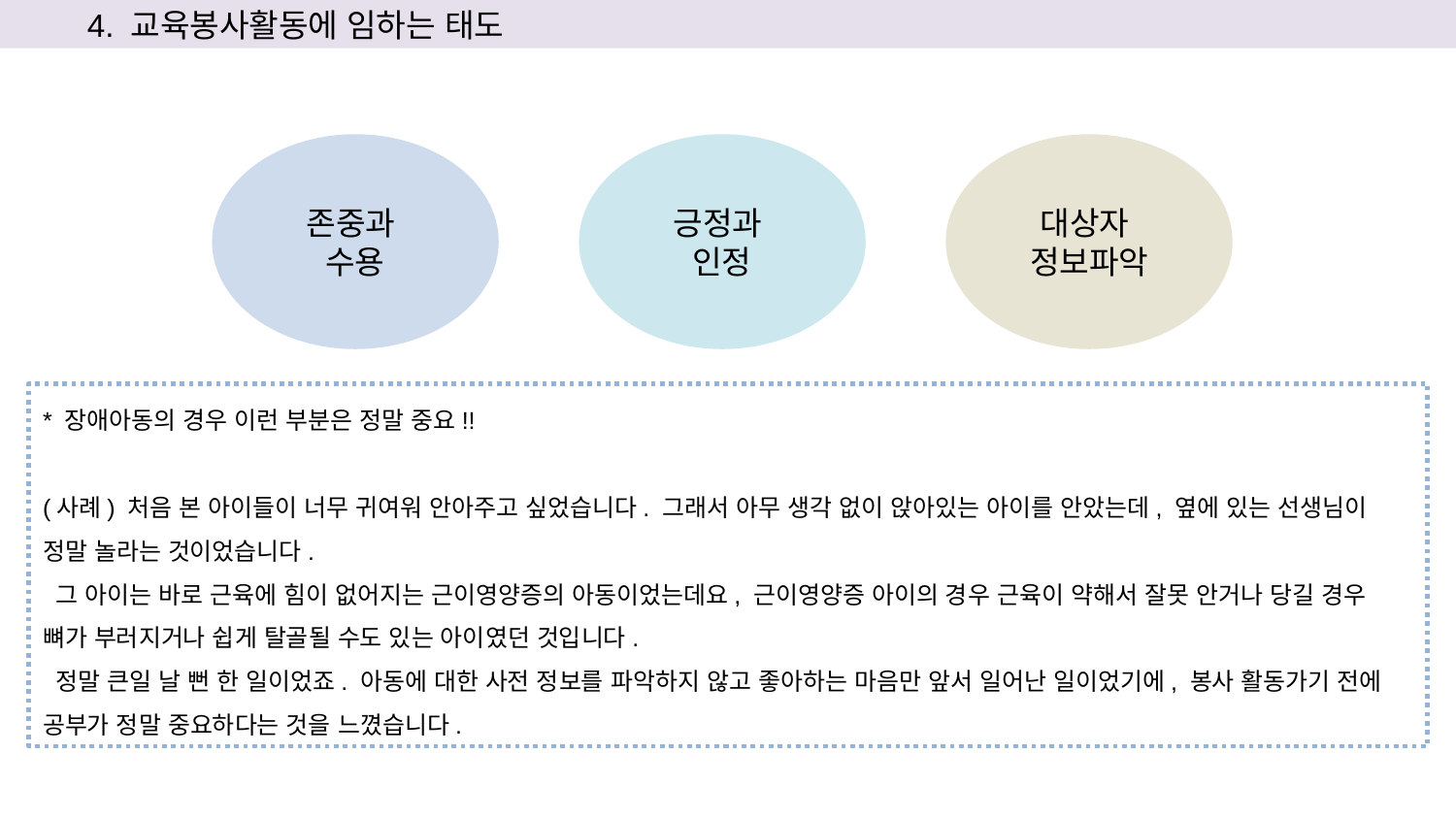

4. 교육봉사활동에 임하는 태도
존중과
수용
긍정과
인정
대상자
정보파악
* 장애아동의 경우 이런 부분은 정말 중요!!

(사례) 처음 본 아이들이 너무 귀여워 안아주고 싶었습니다. 그래서 아무 생각 없이 앉아있는 아이를 안았는데, 옆에 있는 선생님이 정말 놀라는 것이었습니다.
 그 아이는 바로 근육에 힘이 없어지는 근이영양증의 아동이었는데요, 근이영양증 아이의 경우 근육이 약해서 잘못 안거나 당길 경우 뼈가 부러지거나 쉽게 탈골될 수도 있는 아이였던 것입니다.
 정말 큰일 날 뻔 한 일이었죠. 아동에 대한 사전 정보를 파악하지 않고 좋아하는 마음만 앞서 일어난 일이었기에, 봉사 활동가기 전에 공부가 정말 중요하다는 것을 느꼈습니다.